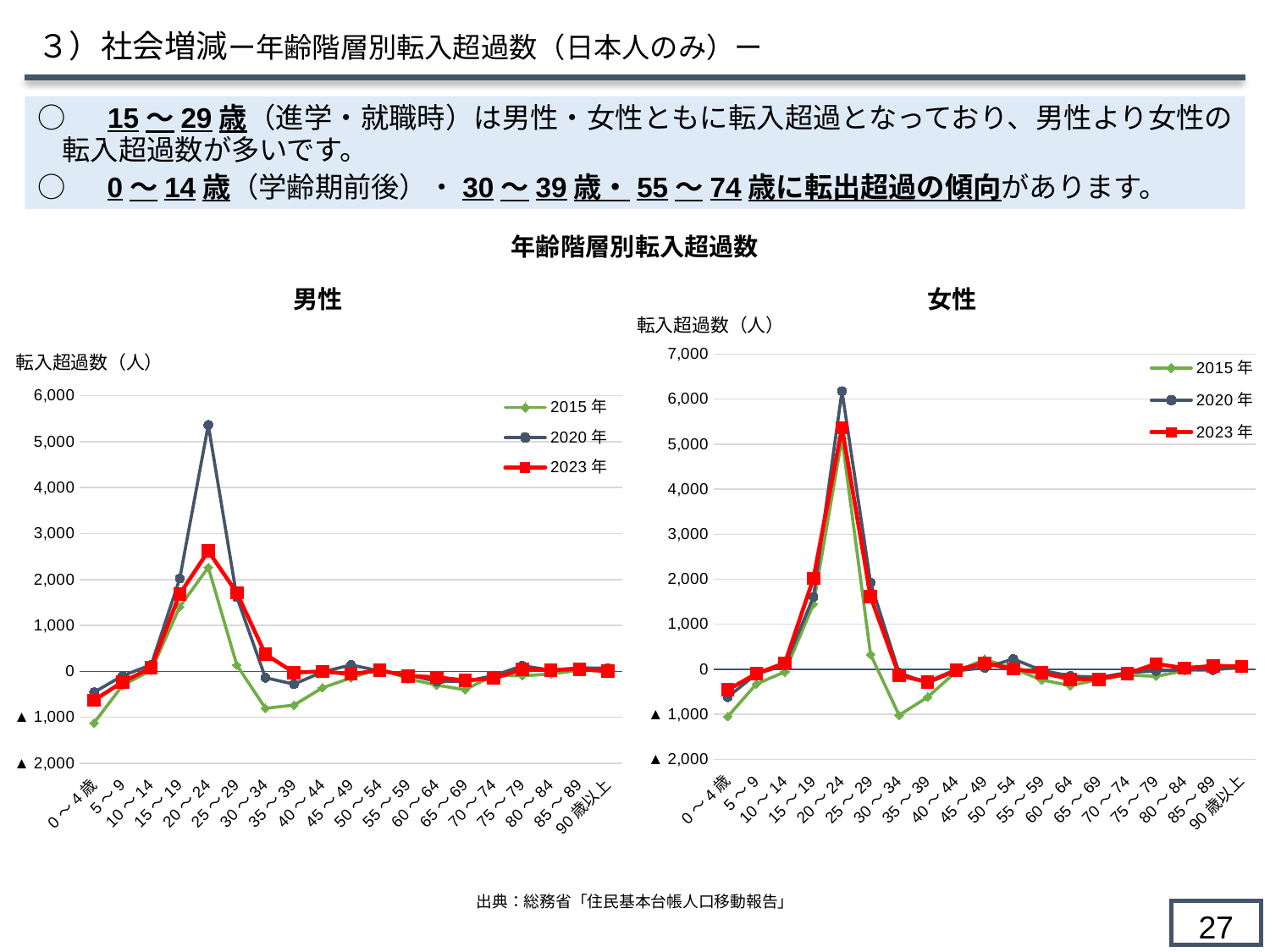

３）社会増減ー年齢階層別転入超過数（日本人のみ）ー
○　15～29歳（進学・就職時）は男性・女性ともに転入超過となっており、男性より女性の転入超過数が多いです。
○　0～14歳（学齢期前後）・30～39歳・55～74歳に転出超過の傾向があります。
年齢階層別転入超過数
男性
女性
転入超過数（人）

### Chart

| Category | 2015年 | 2020年 | 2023年 |
|---|---|---|---|
| 0～4歳 | -1046.0 | -617.0 | -454.0 |
| 5～9 | -326.0 | -102.0 | -95.0 |
| 10～14 | -56.0 | 91.0 | 142.0 |
| 15～19 | 1446.0 | 1607.0 | 2019.0 |
| 20～24 | 5129.0 | 6175.0 | 5362.0 |
| 25～29 | 332.0 | 1926.0 | 1613.0 |
| 30～34 | -1018.0 | -77.0 | -138.0 |
| 35～39 | -615.0 | -305.0 | -279.0 |
| 40～44 | -51.0 | -34.0 | -14.0 |
| 45～49 | 224.0 | 34.0 | 140.0 |
| 50～54 | 14.0 | 230.0 | 9.0 |
| 55～59 | -235.0 | -25.0 | -74.0 |
| 60～64 | -361.0 | -145.0 | -221.0 |
| 65～69 | -225.0 | -180.0 | -220.0 |
| 70～74 | -128.0 | -73.0 | -92.0 |
| 75～79 | -154.0 | -36.0 | 122.0 |
| 80～84 | -32.0 | -10.0 | 27.0 |
| 85～89 | 23.0 | -17.0 | 76.0 |
| 90歳以上 | 18.0 | 56.0 | 69.0 |
転入超過数（人）

### Chart

| Category | 2015年 | 2020年 | 2023年 |
|---|---|---|---|
| 0～4歳 | -1121.0 | -454.0 | -628.0 |
| 5～9 | -303.0 | -95.0 | -231.0 |
| 10～14 | 22.0 | 142.0 | 76.0 |
| 15～19 | 1404.0 | 2019.0 | 1684.0 |
| 20～24 | 2264.0 | 5362.0 | 2617.0 |
| 25～29 | 136.0 | 1613.0 | 1708.0 |
| 30～34 | -804.0 | -138.0 | 373.0 |
| 35～39 | -735.0 | -279.0 | -26.0 |
| 40～44 | -358.0 | -14.0 | -2.0 |
| 45～49 | -142.0 | 140.0 | -58.0 |
| 50～54 | 61.0 | 9.0 | 20.0 |
| 55～59 | -162.0 | -74.0 | -99.0 |
| 60～64 | -300.0 | -221.0 | -129.0 |
| 65～69 | -400.0 | -220.0 | -199.0 |
| 70～74 | -83.0 | -92.0 | -153.0 |
| 75～79 | -99.0 | 122.0 | 47.0 |
| 80～84 | -55.0 | 27.0 | 30.0 |
| 85～89 | 21.0 | 76.0 | 46.0 |
| 90歳以上 | 13.0 | 69.0 | 3.0 |
出典：総務省「住民基本台帳人口移動報告」
27